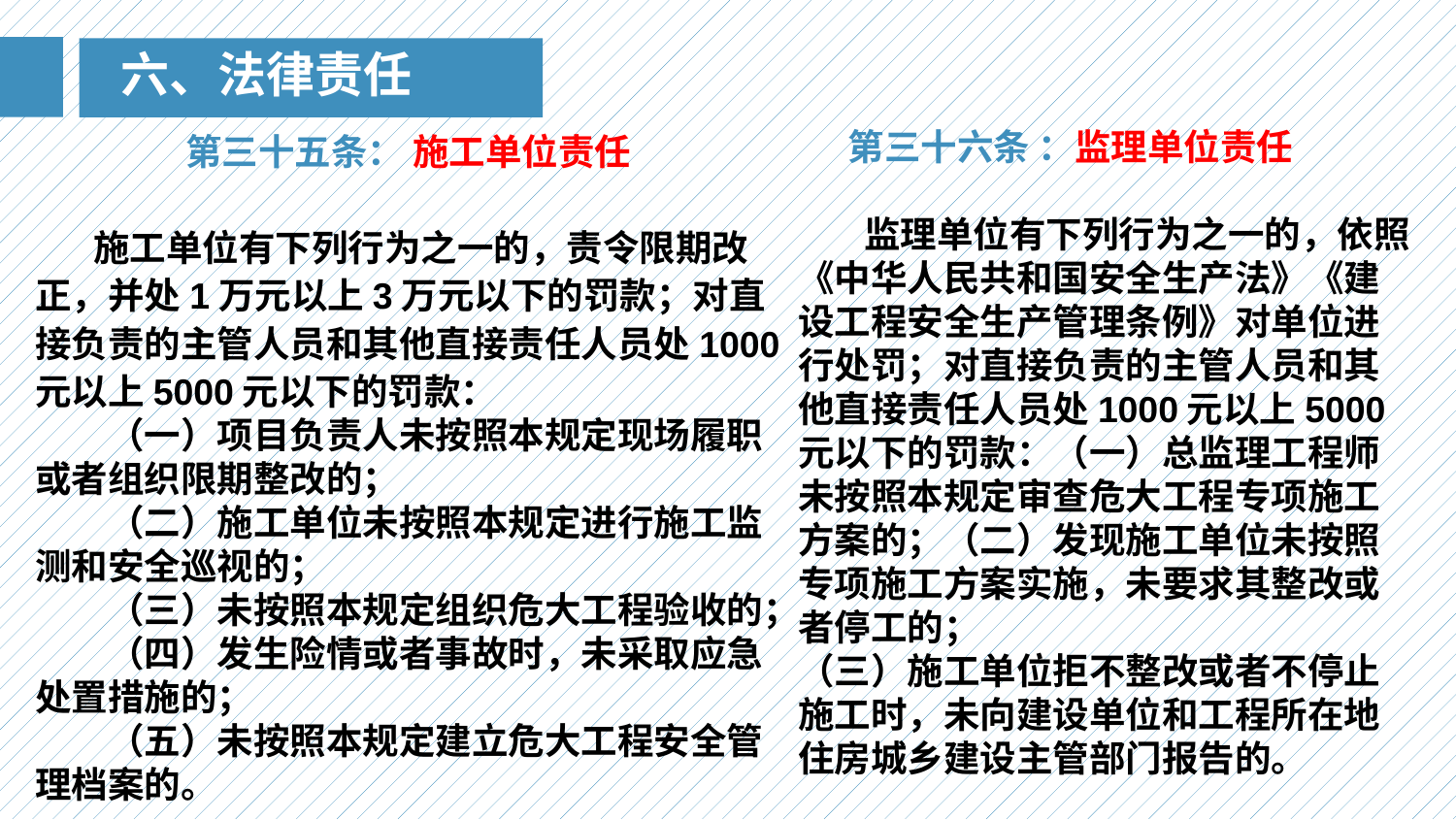

六、法律责任

第三十五条： 施工单位责任

      施工单位有下列行为之一的，责令限期改正，并处1万元以上3万元以下的罚款；对直接负责的主管人员和其他直接责任人员处1000元以上5000元以下的罚款：
（一）项目负责人未按照本规定现场履职或者组织限期整改的；
（二）施工单位未按照本规定进行施工监测和安全巡视的；
（三）未按照本规定组织危大工程验收的；
（四）发生险情或者事故时，未采取应急处置措施的；
（五）未按照本规定建立危大工程安全管理档案的。
     第三十六条 ：监理单位责任

       监理单位有下列行为之一的，依照《中华人民共和国安全生产法》《建设工程安全生产管理条例》对单位进行处罚；对直接负责的主管人员和其他直接责任人员处1000元以上5000元以下的罚款：（一）总监理工程师未按照本规定审查危大工程专项施工方案的；（二）发现施工单位未按照专项施工方案实施，未要求其整改或者停工的；
（三）施工单位拒不整改或者不停止施工时，未向建设单位和工程所在地住房城乡建设主管部门报告的。